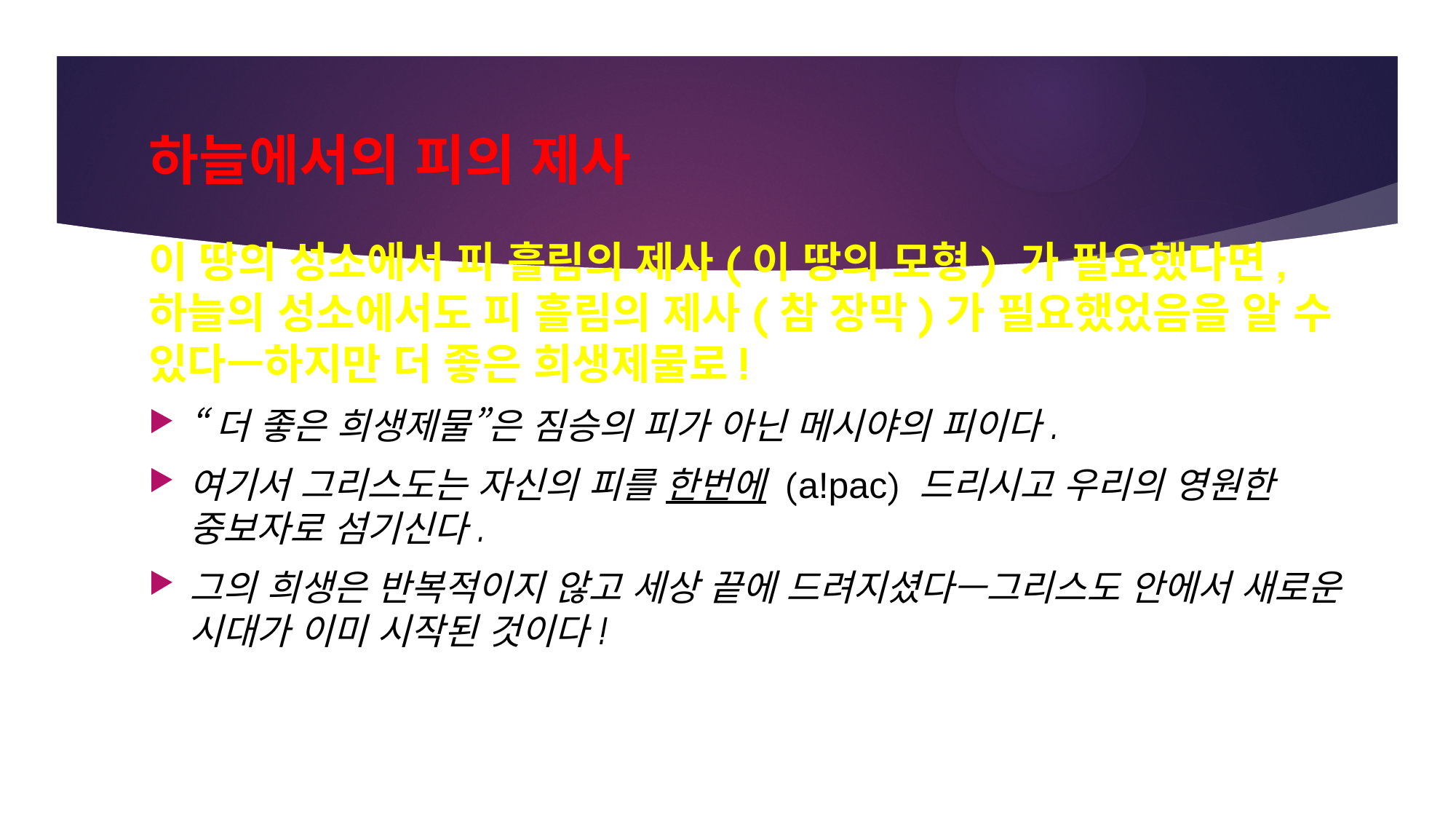

# 하늘에서의 피의 제사
이 땅의 성소에서 피 흘림의 제사(이 땅의 모형) 가 필요했다면, 하늘의 성소에서도 피 흘림의 제사(참 장막)가 필요했었음을 알 수 있다—하지만 더 좋은 희생제물로!
“더 좋은 희생제물”은 짐승의 피가 아닌 메시야의 피이다.
여기서 그리스도는 자신의 피를 한번에 (a!pac) 드리시고 우리의 영원한 중보자로 섬기신다.
그의 희생은 반복적이지 않고 세상 끝에 드려지셨다—그리스도 안에서 새로운 시대가 이미 시작된 것이다!